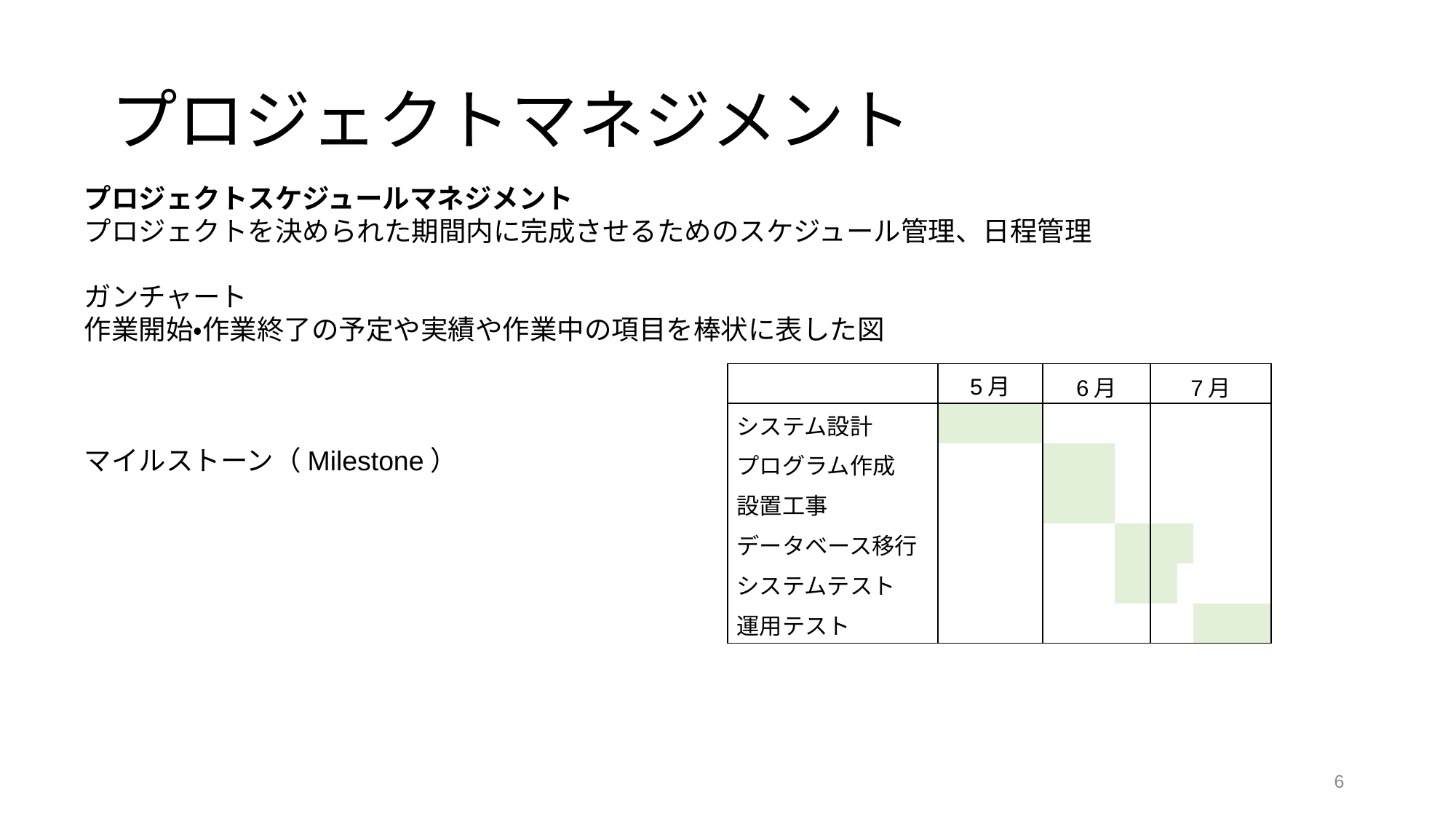

# プロジェクトマネジメント
プロジェクトスケジュールマネジメント
プロジェクトを決められた期間内に完成させるためのスケジュール管理、日程管理

ガンチャート
作業開始・作業終了の予定や実績や作業中の項目を棒状に表した図

マイルストーン（Milestone）

|  | 5月 | 6月 |  |  | 7月 |  |  |  |  |  |
| --- | --- | --- | --- | --- | --- | --- | --- | --- | --- | --- |
| システム設計 |  |  |  |  |  |  |  |  |  |  |
| プログラム作成 |  |  |  |  |  |  |  |  |  |  |
| 設置工事 |  |  |  |  |  |  |  |  |  |  |
| データベース移行 |  |  |  |  |  |  |  |  |  |  |
| システムテスト |  |  |  |  |  |  |  |  |  |  |
| 運用テスト |  |  |  |  |  |  |  |  |  |  |
6